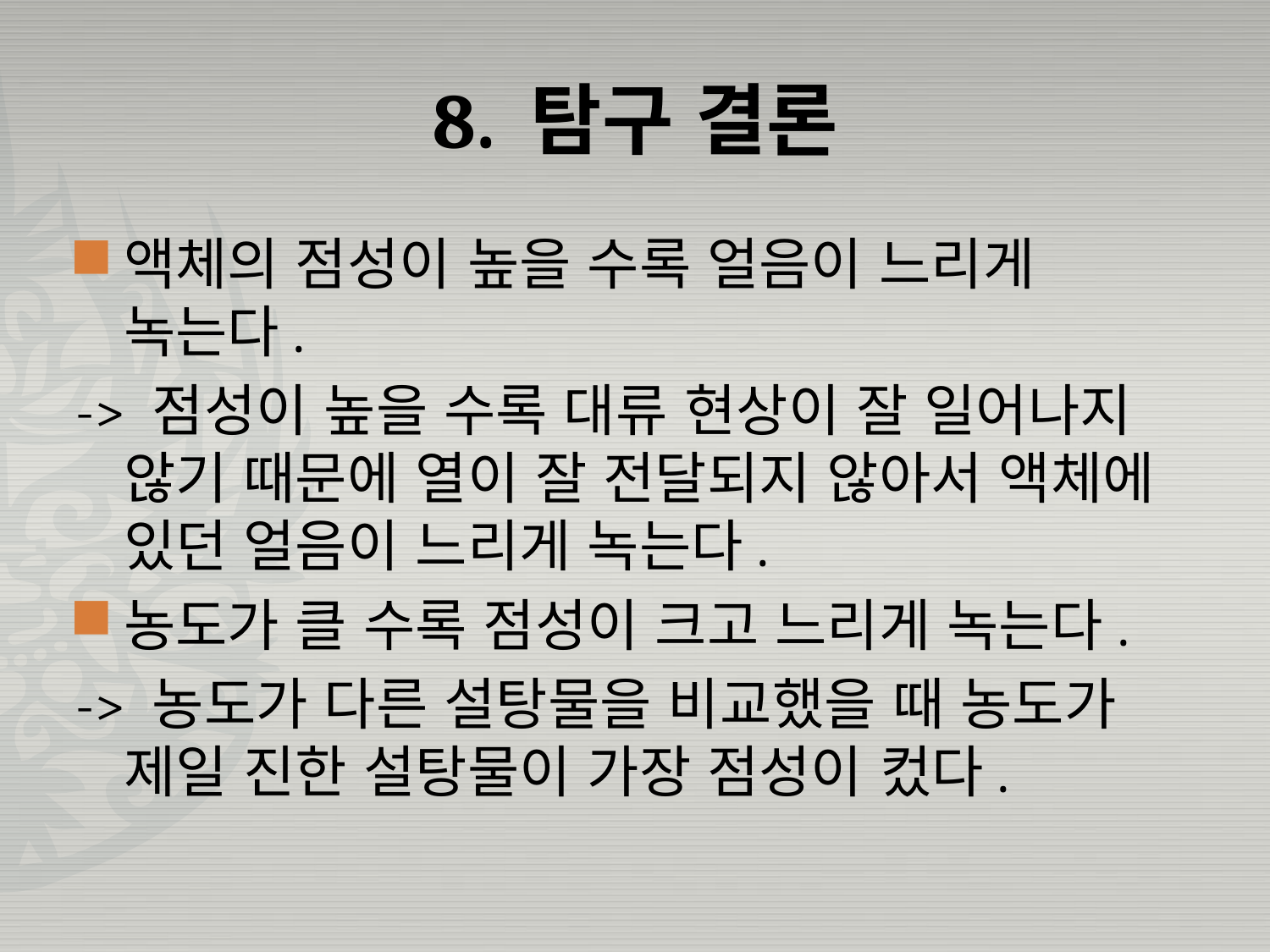

# 8. 탐구 결론
액체의 점성이 높을 수록 얼음이 느리게 녹는다.
-> 점성이 높을 수록 대류 현상이 잘 일어나지 않기 때문에 열이 잘 전달되지 않아서 액체에 있던 얼음이 느리게 녹는다.
농도가 클 수록 점성이 크고 느리게 녹는다.
-> 농도가 다른 설탕물을 비교했을 때 농도가 제일 진한 설탕물이 가장 점성이 컸다.